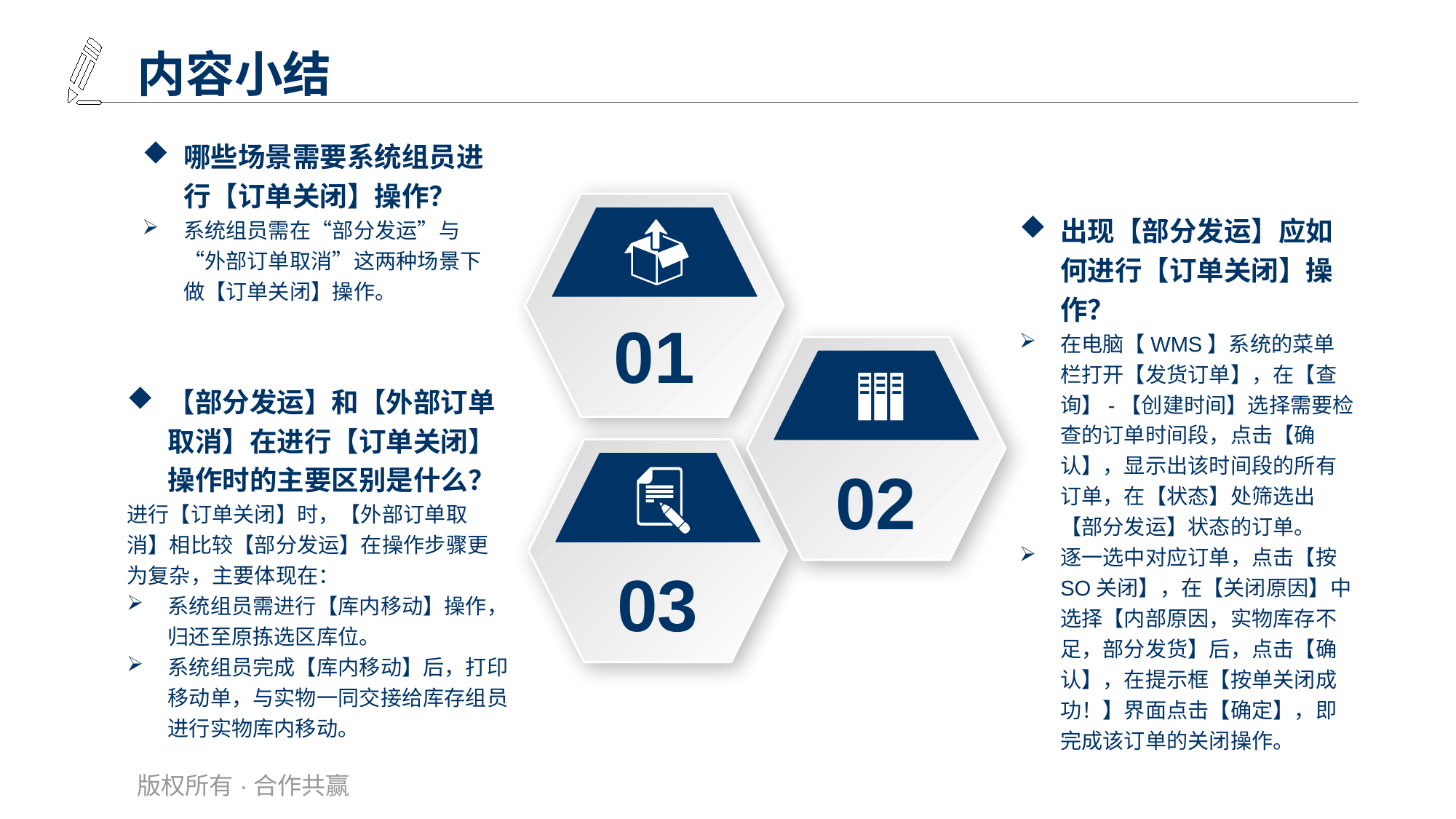

内容小结
哪些场景需要系统组员进行【订单关闭】操作？
系统组员需在“部分发运”与“外部订单取消”这两种场景下做【订单关闭】操作。

01

出现【部分发运】应如何进行【订单关闭】操作？
在电脑【WMS】系统的菜单栏打开【发货订单】，在【查询】-【创建时间】选择需要检查的订单时间段，点击【确认】，显示出该时间段的所有订单，在【状态】处筛选出【部分发运】状态的订单。
逐一选中对应订单，点击【按SO关闭】，在【关闭原因】中选择【内部原因，实物库存不足，部分发货】后，点击【确认】，在提示框【按单关闭成功！】界面点击【确定】，即完成该订单的关闭操作。

02

【部分发运】和【外部订单取消】在进行【订单关闭】操作时的主要区别是什么？
进行【订单关闭】时，【外部订单取消】相比较【部分发运】在操作步骤更为复杂，主要体现在：
系统组员需进行【库内移动】操作，归还至原拣选区库位。
系统组员完成【库内移动】后，打印移动单，与实物一同交接给库存组员进行实物库内移动。

03